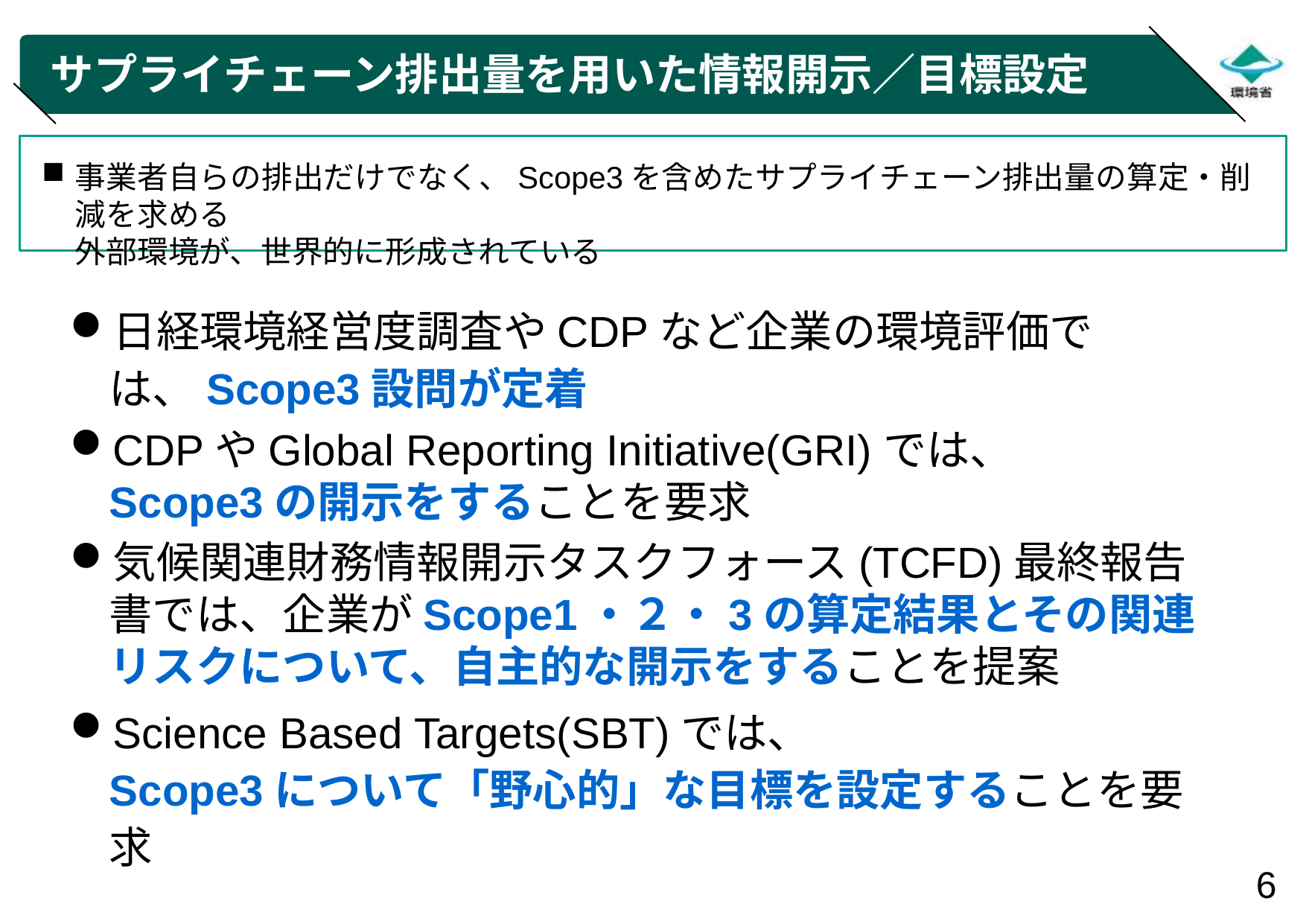

# サプライチェーン排出量を用いた情報開示／目標設定
事業者自らの排出だけでなく、Scope3を含めたサプライチェーン排出量の算定・削減を求める
外部環境が、世界的に形成されている
日経環境経営度調査やCDPなど企業の環境評価では、Scope3設問が定着
CDPやGlobal Reporting Initiative(GRI)では、
Scope3の開示をすることを要求
気候関連財務情報開示タスクフォース(TCFD)最終報告書では、企業がScope1・２・3の算定結果とその関連リスクについて、自主的な開示をすることを提案
Science Based Targets(SBT)では、
Scope3について「野心的」な目標を設定することを要求